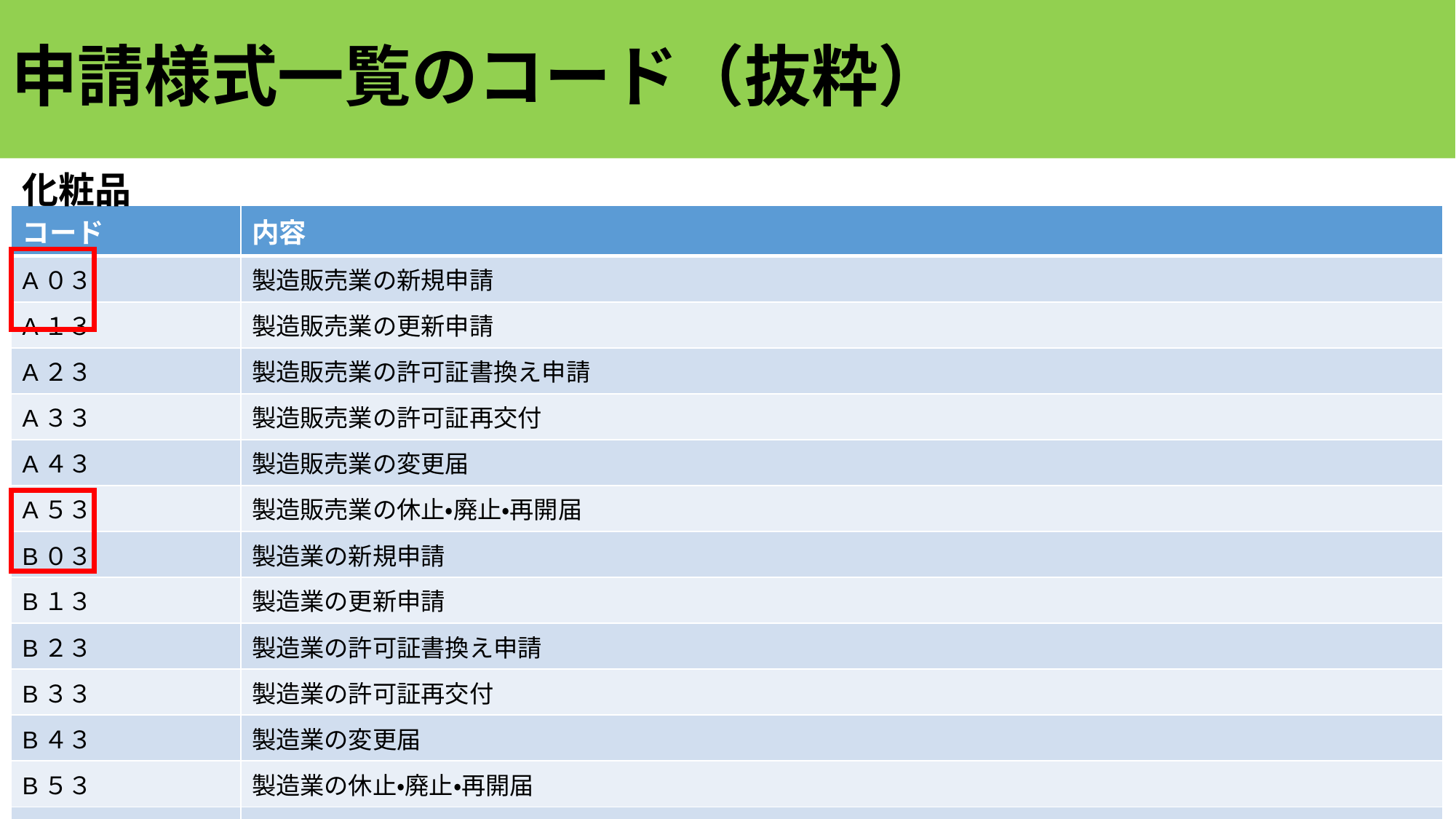

# 申請様式一覧のコード（抜粋）
化粧品
| コード | 内容 |
| --- | --- |
| A０３ | 製造販売業の新規申請 |
| A１３ | 製造販売業の更新申請 |
| A２３ | 製造販売業の許可証書換え申請 |
| A３３ | 製造販売業の許可証再交付 |
| A４３ | 製造販売業の変更届 |
| A５３ | 製造販売業の休止・廃止・再開届 |
| B０３ | 製造業の新規申請 |
| B１３ | 製造業の更新申請 |
| B２３ | 製造業の許可証書換え申請 |
| B３３ | 製造業の許可証再交付 |
| B４３ | 製造業の変更届 |
| B５３ | 製造業の休止・廃止・再開届 |
| E８３ | 製造販売届 |
| E９３ | 製造販売届出事項変更届 |